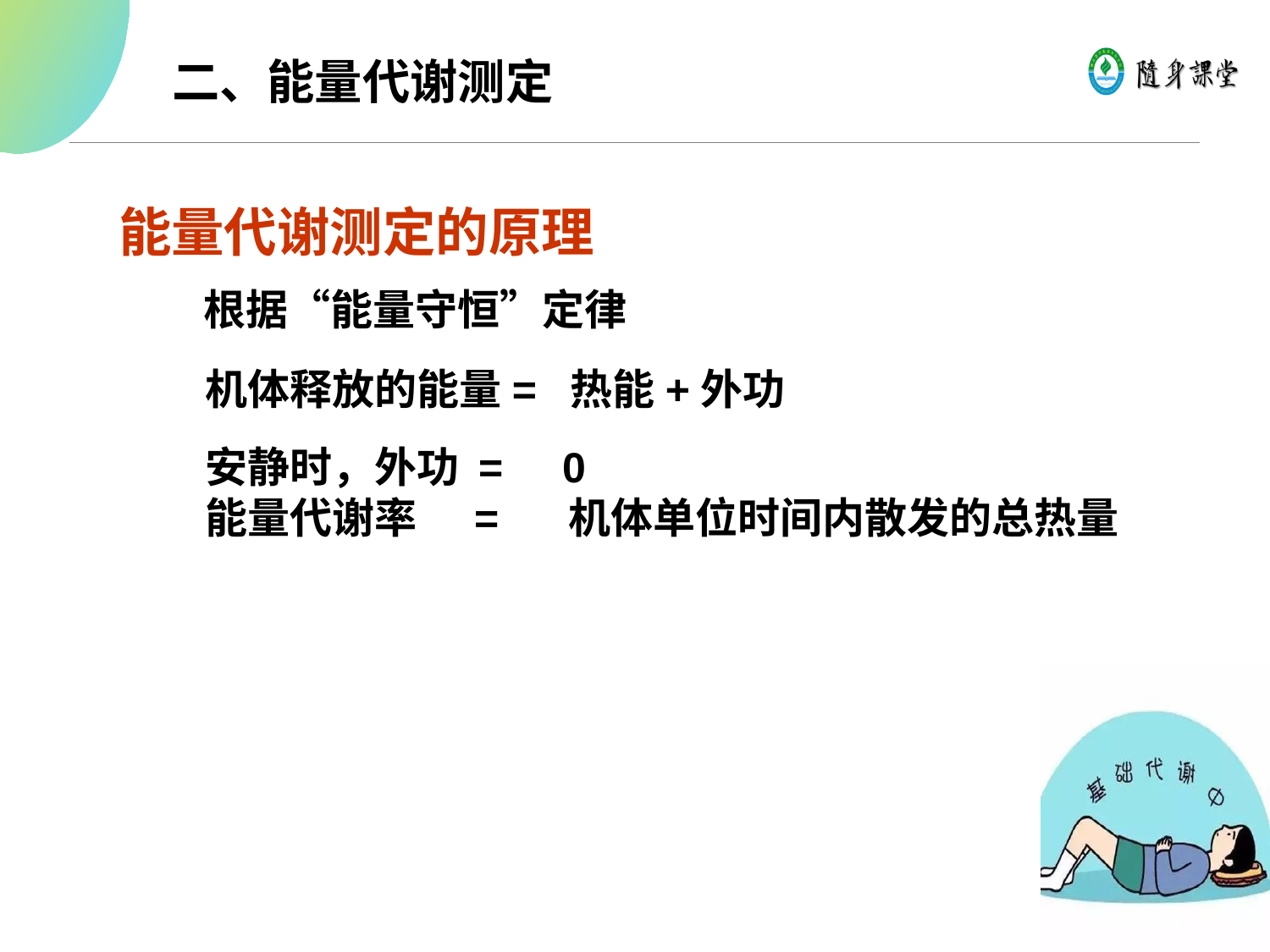

二、能量代谢测定
能量代谢测定的原理
         根据“能量守恒”定律
       机体释放的能量=  热能+外功
        安静时，外功 =     0
        能量代谢率     =     机体单位时间内散发的总热量